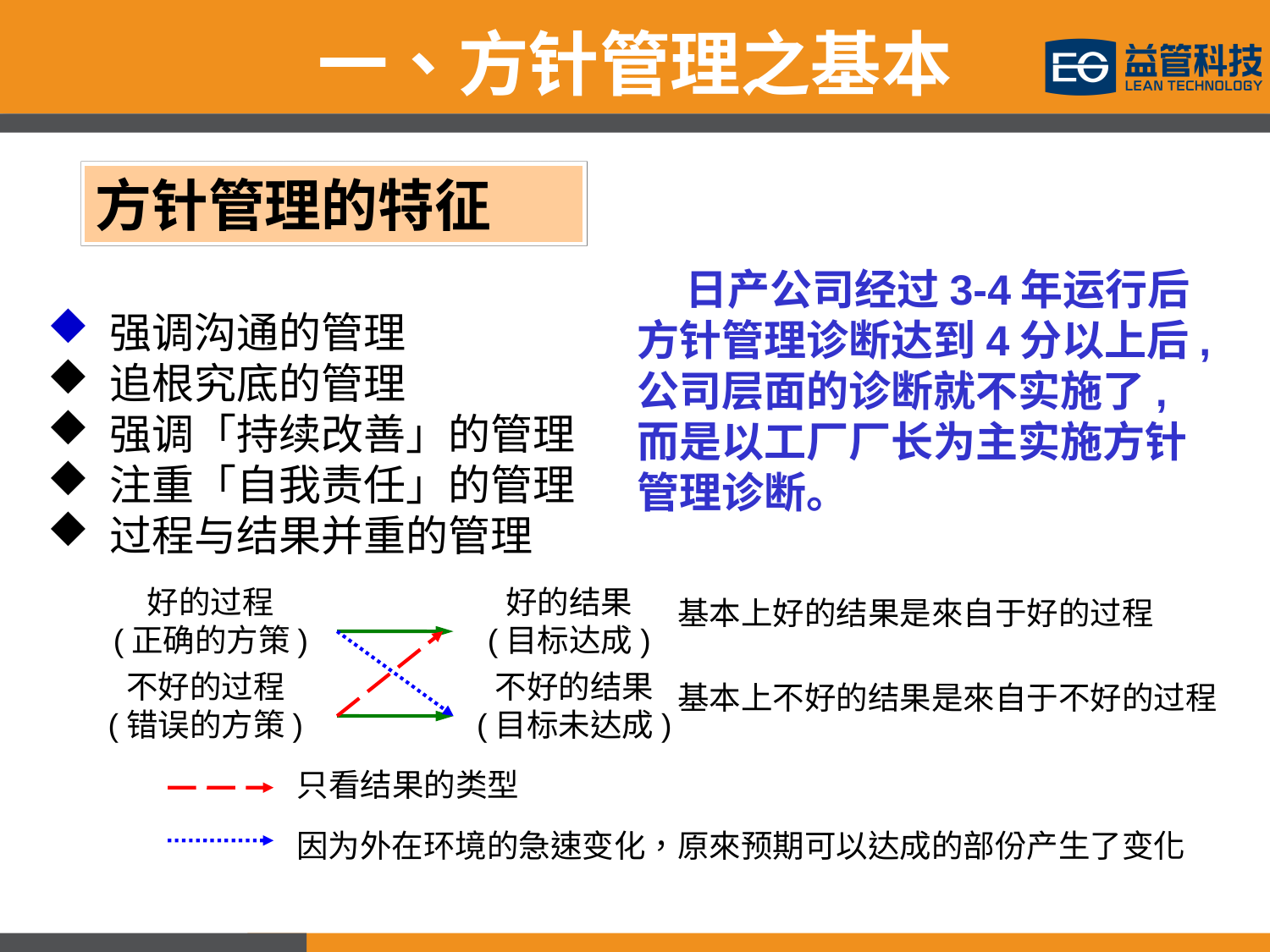

一、方针管理之基本
方针管理的特征
    日产公司经过3-4年运行后方针管理诊断达到4分以上后,公司层面的诊断就不实施了,而是以工厂厂长为主实施方针管理诊断。
 强调沟通的管理
 追根究底的管理
 强调「持续改善」的管理
 注重「自我责任」的管理
 过程与结果并重的管理
好的过程
(正确的方策)
好的结果
(目标达成)
基本上好的结果是來自于好的过程

不好的过程
(错误的方策)
不好的结果
(目标未达成)
基本上不好的结果是來自于不好的过程

只看结果的类型

因为外在环境的急速变化，原來预期可以达成的部份产生了变化